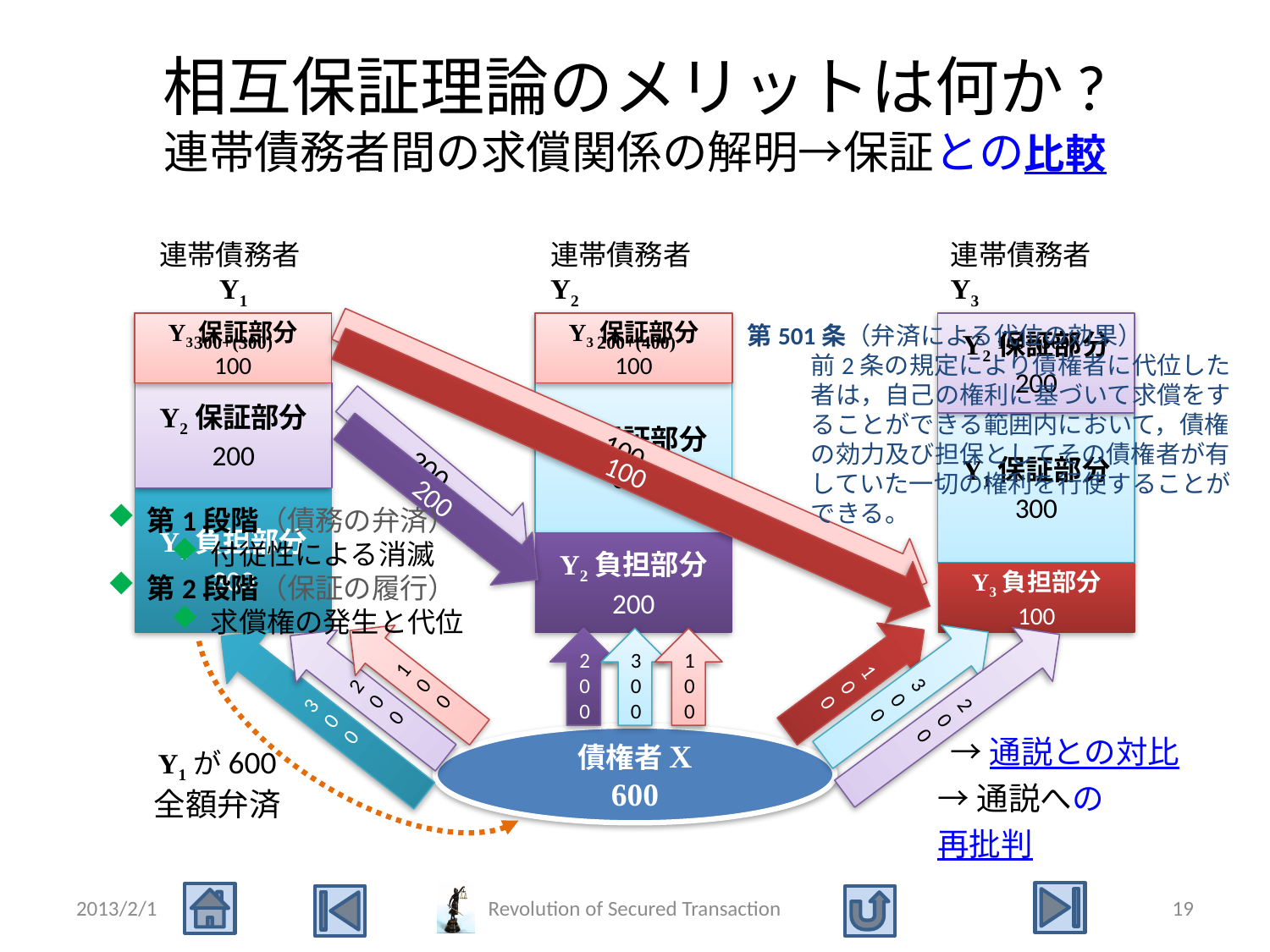

# 相互保証理論のメリットは何か? 連帯債務者間の求償関係の解明→保証との比較
連帯債務者Y1
300+(300)
連帯債務者Y2
200+(400)
連帯債務者Y3
100+(500)
Y3保証部分
100
Y3保証部分
100
Y2保証部分
200
第501条（弁済による代位の効果）
前2条の規定により債権者に代位した者は，自己の権利に基づいて求償をすることができる範囲内において，債権の効力及び担保としてその債権者が有していた一切の権利を行使することができる。
Y2保証部分
200
Y1保証部分
300
Y1保証部分
300
100
200
100
200
Y1負担部分
300
第1段階（債務の弁済）
付従性による消滅
第2段階（保証の履行）
求償権の発生と代位

Y2負担部分
200
Y3負担部分
100
200
300
300
100
200
100
200
300
100
債権者X
600→0
債権者X
600
→通説との対比
→通説への再批判
Y1が600
全額弁済
2013/2/1
Revolution of Secured Transaction
19